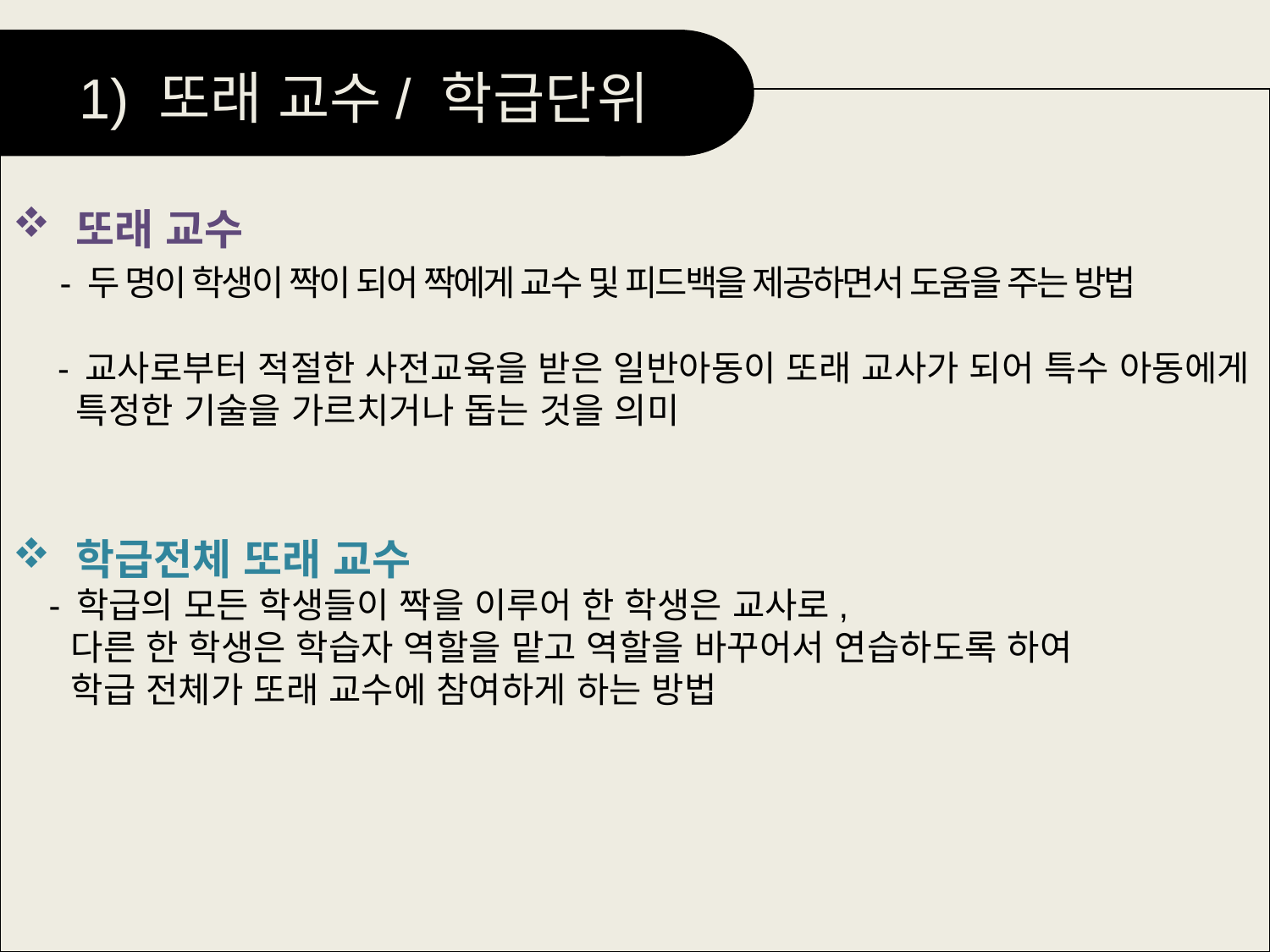

1) 또래 교수/ 학급단위

또래 교수
    - 두 명이 학생이 짝이 되어 짝에게 교수 및 피드백을 제공하면서 도움을 주는 방법

      - 교사로부터 적절한 사전교육을 받은 일반아동이 또래 교사가 되어 특수 아동에게 특정한 기술을 가르치거나 돕는 것을 의미

학급전체 또래 교수
       - 학급의 모든 학생들이 짝을 이루어 한 학생은 교사로,
     다른 한 학생은 학습자 역할을 맡고 역할을 바꾸어서 연습하도록 하여
     학급 전체가 또래 교수에 참여하게 하는 방법